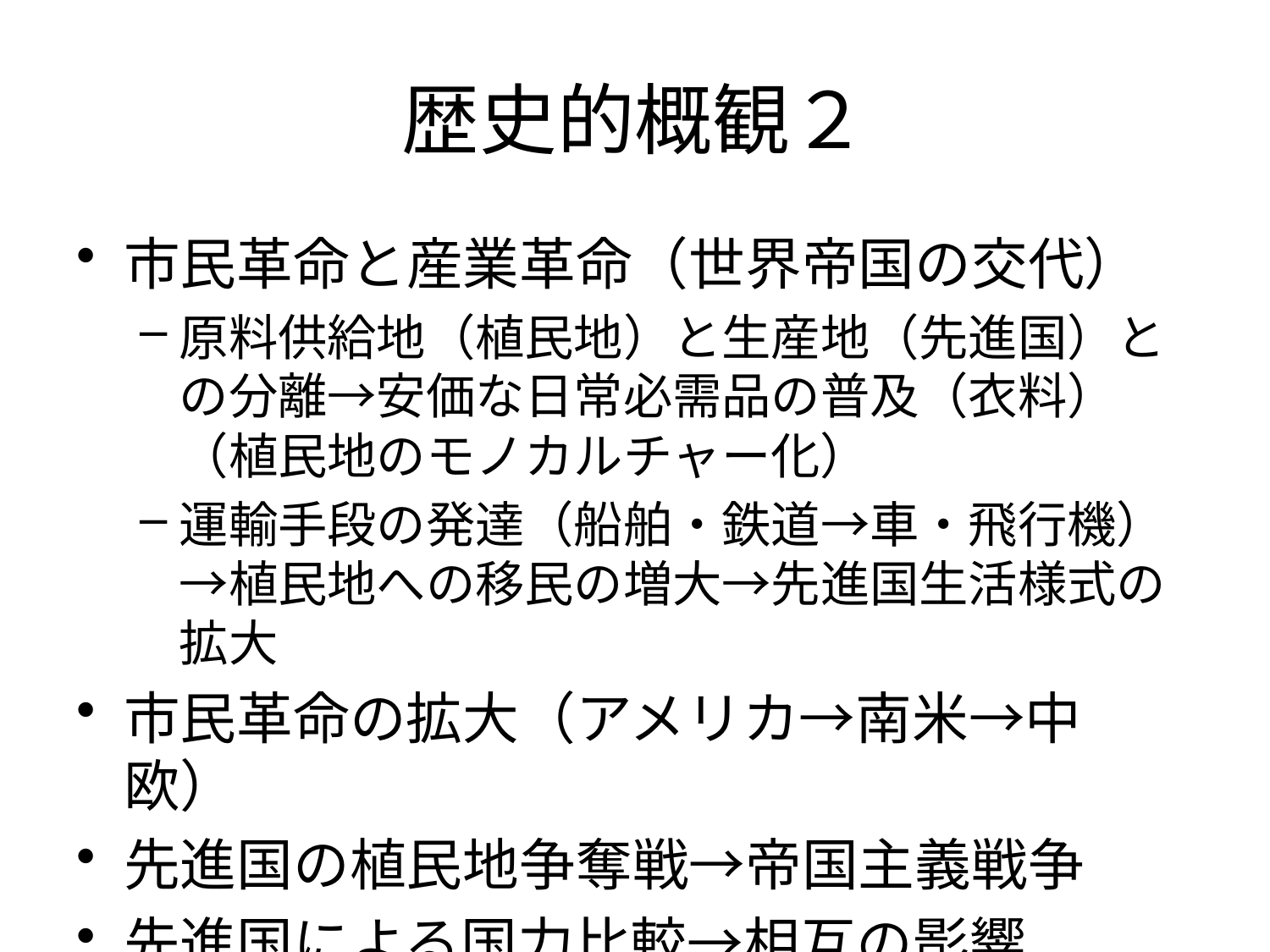

# 歴史的概観２
市民革命と産業革命（世界帝国の交代）
原料供給地（植民地）と生産地（先進国）との分離→安価な日常必需品の普及（衣料）（植民地のモノカルチャー化）
運輸手段の発達（船舶・鉄道→車・飛行機）→植民地への移民の増大→先進国生活様式の拡大
市民革命の拡大（アメリカ→南米→中欧）
先進国の植民地争奪戦→帝国主義戦争
先進国による国力比較→相互の影響